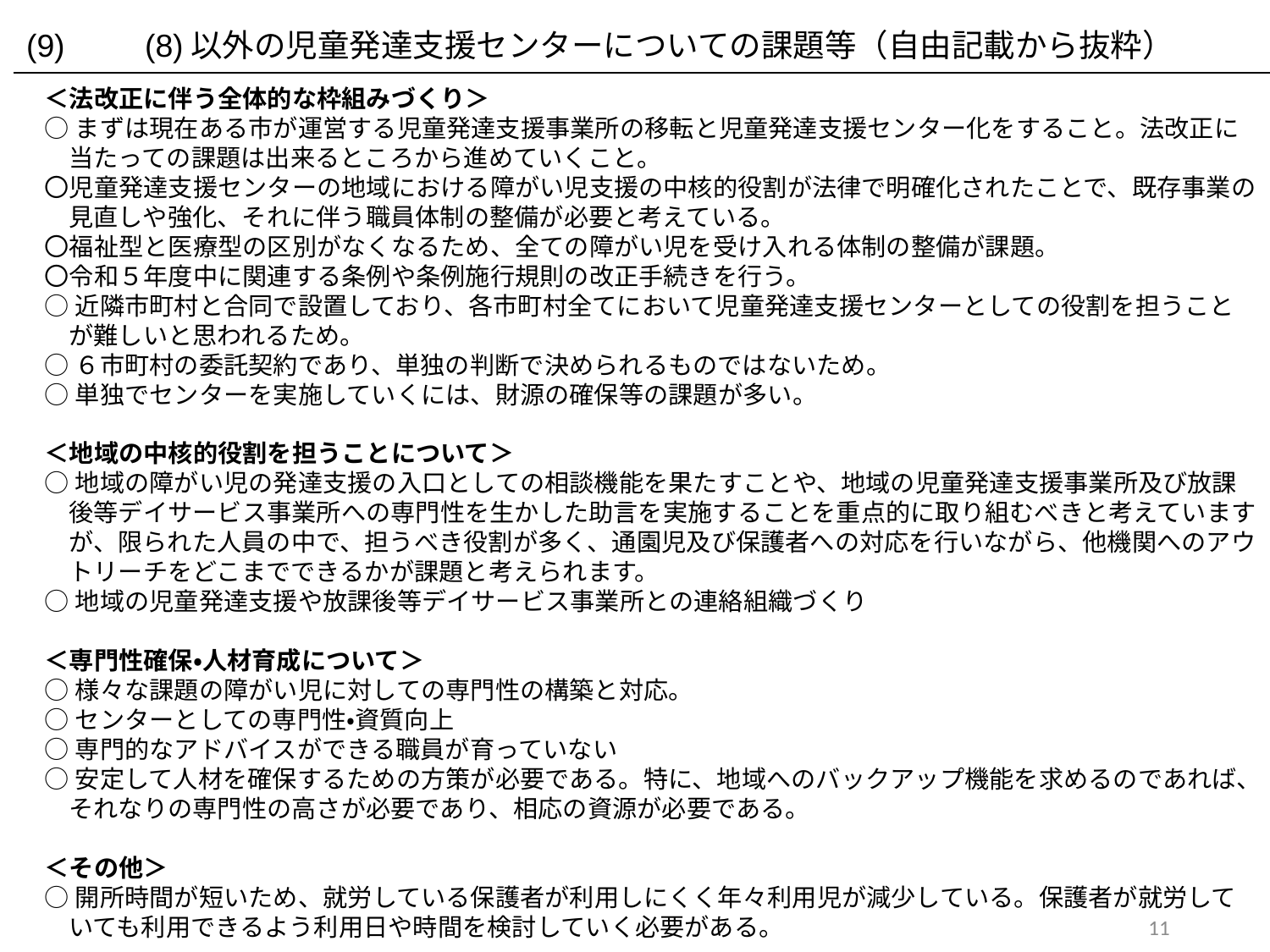

| (9)　　(8)以外の児童発達支援センターについての課題等（自由記載から抜粋） |
| --- |
＜法改正に伴う全体的な枠組みづくり＞
○まずは現在ある市が運営する児童発達支援事業所の移転と児童発達支援センター化をすること。法改正に当たっての課題は出来るところから進めていくこと。
〇児童発達支援センターの地域における障がい児支援の中核的役割が法律で明確化されたことで、既存事業の見直しや強化、それに伴う職員体制の整備が必要と考えている。
〇福祉型と医療型の区別がなくなるため、全ての障がい児を受け入れる体制の整備が課題。
〇令和５年度中に関連する条例や条例施行規則の改正手続きを行う。
○近隣市町村と合同で設置しており、各市町村全てにおいて児童発達支援センターとしての役割を担うことが難しいと思われるため。
○６市町村の委託契約であり、単独の判断で決められるものではないため。
○単独でセンターを実施していくには、財源の確保等の課題が多い。

＜地域の中核的役割を担うことについて＞
○地域の障がい児の発達支援の入口としての相談機能を果たすことや、地域の児童発達支援事業所及び放課後等デイサービス事業所への専門性を生かした助言を実施することを重点的に取り組むべきと考えていますが、限られた人員の中で、担うべき役割が多く、通園児及び保護者への対応を行いながら、他機関へのアウトリーチをどこまでできるかが課題と考えられます。
○地域の児童発達支援や放課後等デイサービス事業所との連絡組織づくり

＜専門性確保・人材育成について＞
○様々な課題の障がい児に対しての専門性の構築と対応。
○センターとしての専門性・資質向上
○専門的なアドバイスができる職員が育っていない
○安定して人材を確保するための方策が必要である。特に、地域へのバックアップ機能を求めるのであれば、それなりの専門性の高さが必要であり、相応の資源が必要である。

＜その他＞
○開所時間が短いため、就労している保護者が利用しにくく年々利用児が減少している。保護者が就労していても利用できるよう利用日や時間を検討していく必要がある。

11